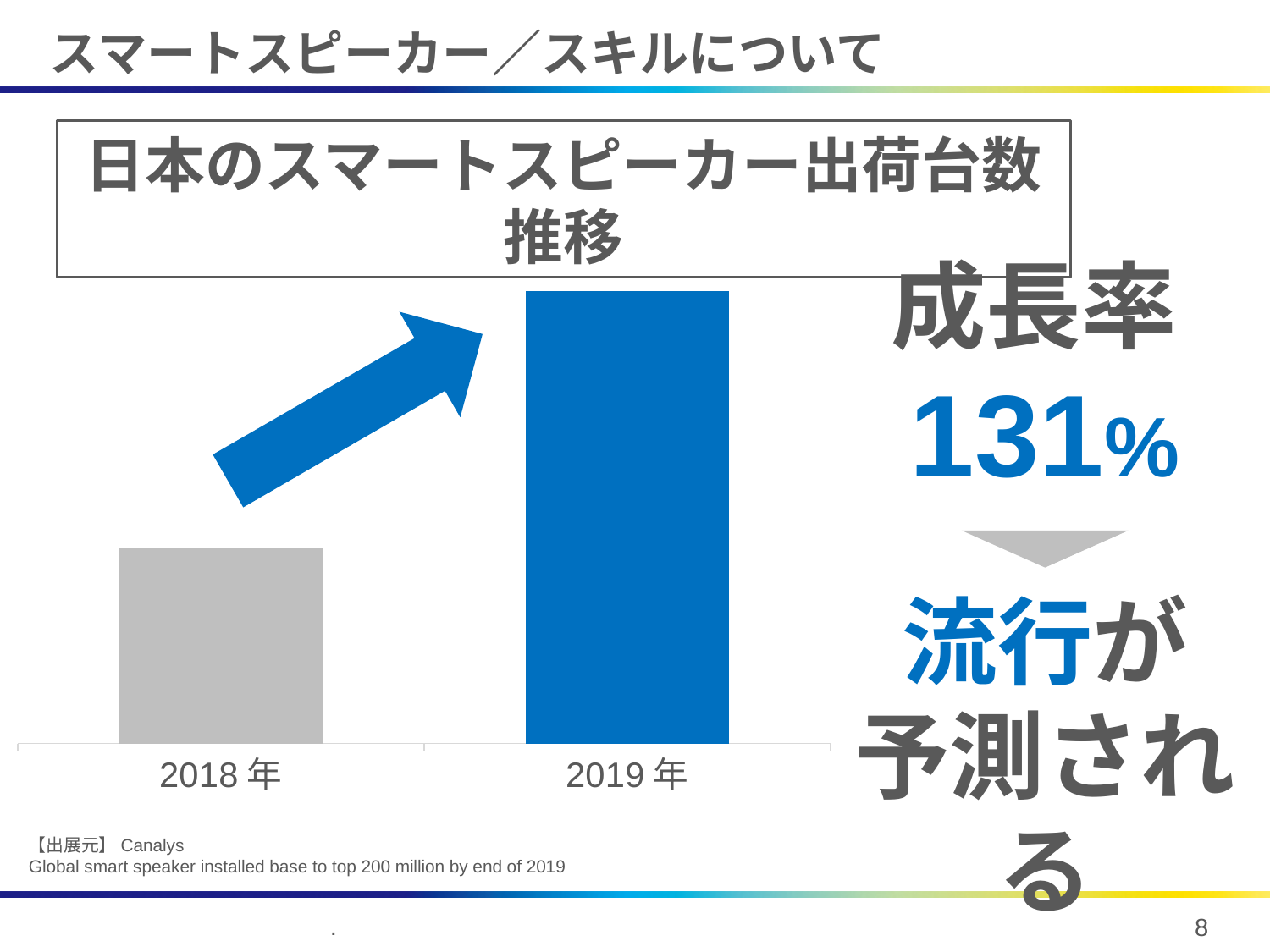

# スマートスピーカー／スキルについて
日本のスマートスピーカー出荷台数推移
成長率131%

### Chart

| Category | 列1 |
|---|---|
| 2018年 | 100.0 |
| 2019年 | 231.0 |

流行が
予測される
【出展元】Canalys
Global smart speaker installed base to top 200 million by end of 2019
.
8